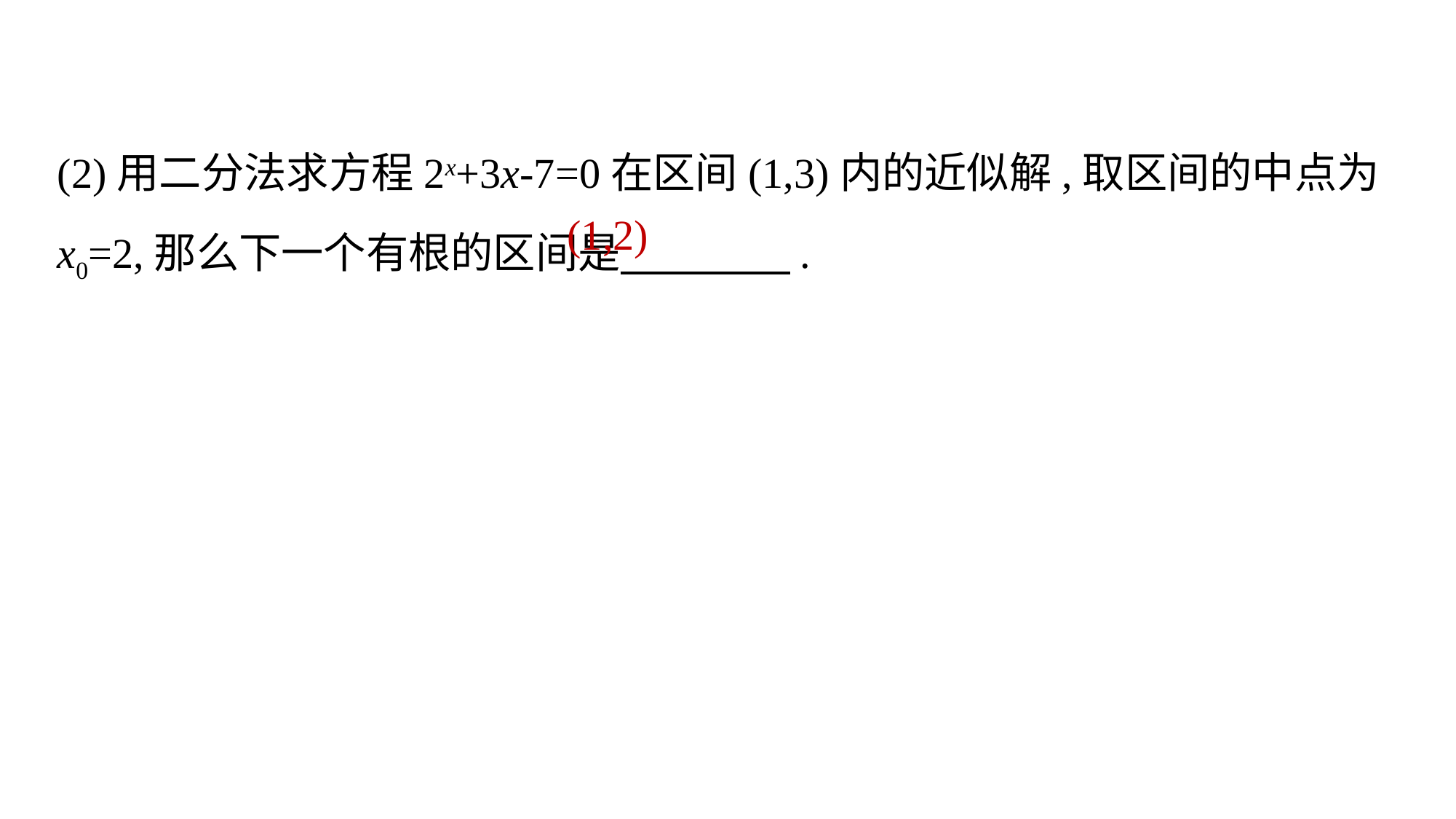

(2)用二分法求方程2x+3x-7=0在区间(1,3)内的近似解,取区间的中点为x0=2,那么下一个有根的区间是　　　　.
(1,2)